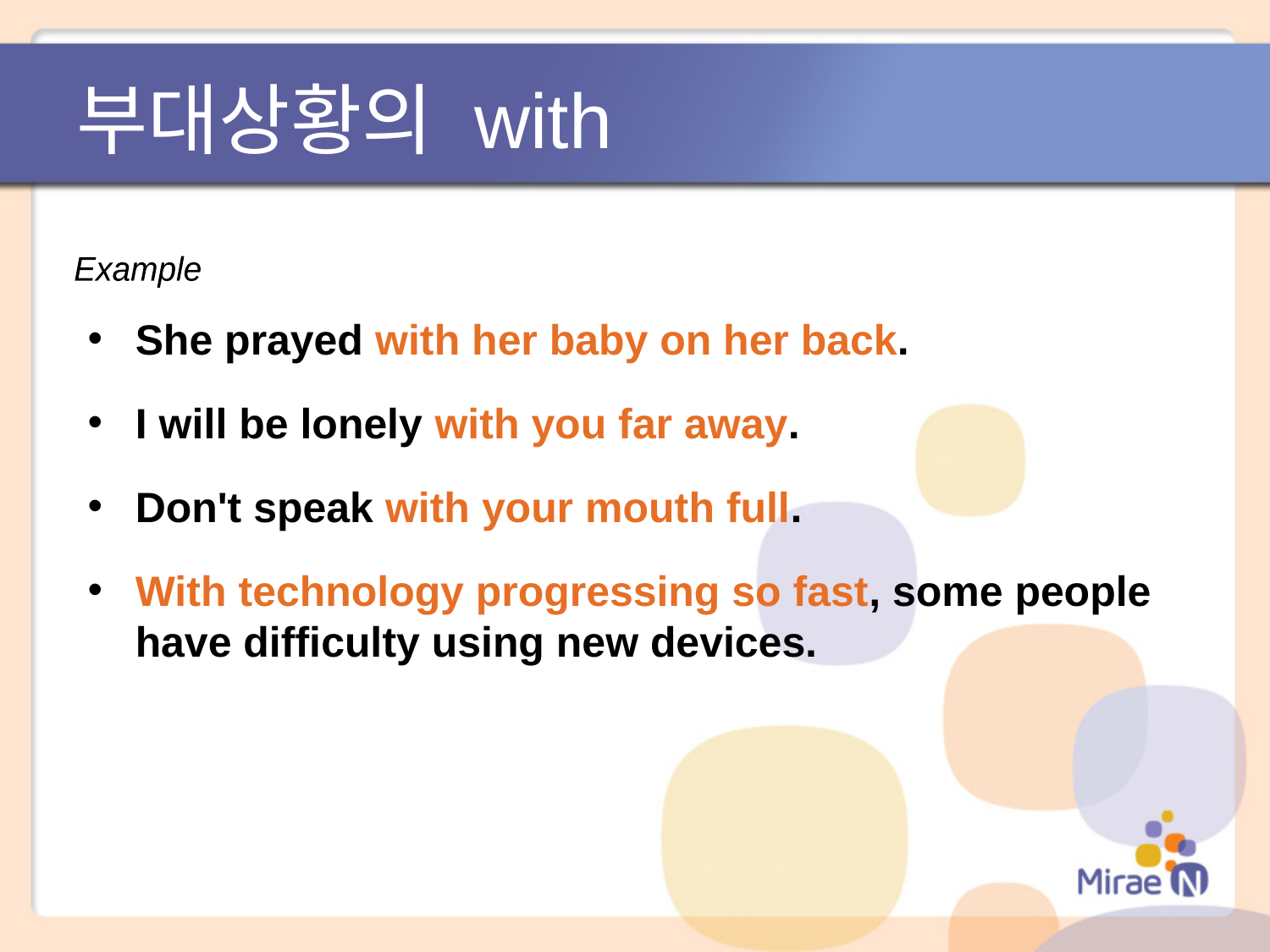

부대상황의 with
Example
She prayed with her baby on her back.

I will be lonely with you far away.

Don't speak with your mouth full.

With technology progressing so fast, some people have difficulty using new devices.